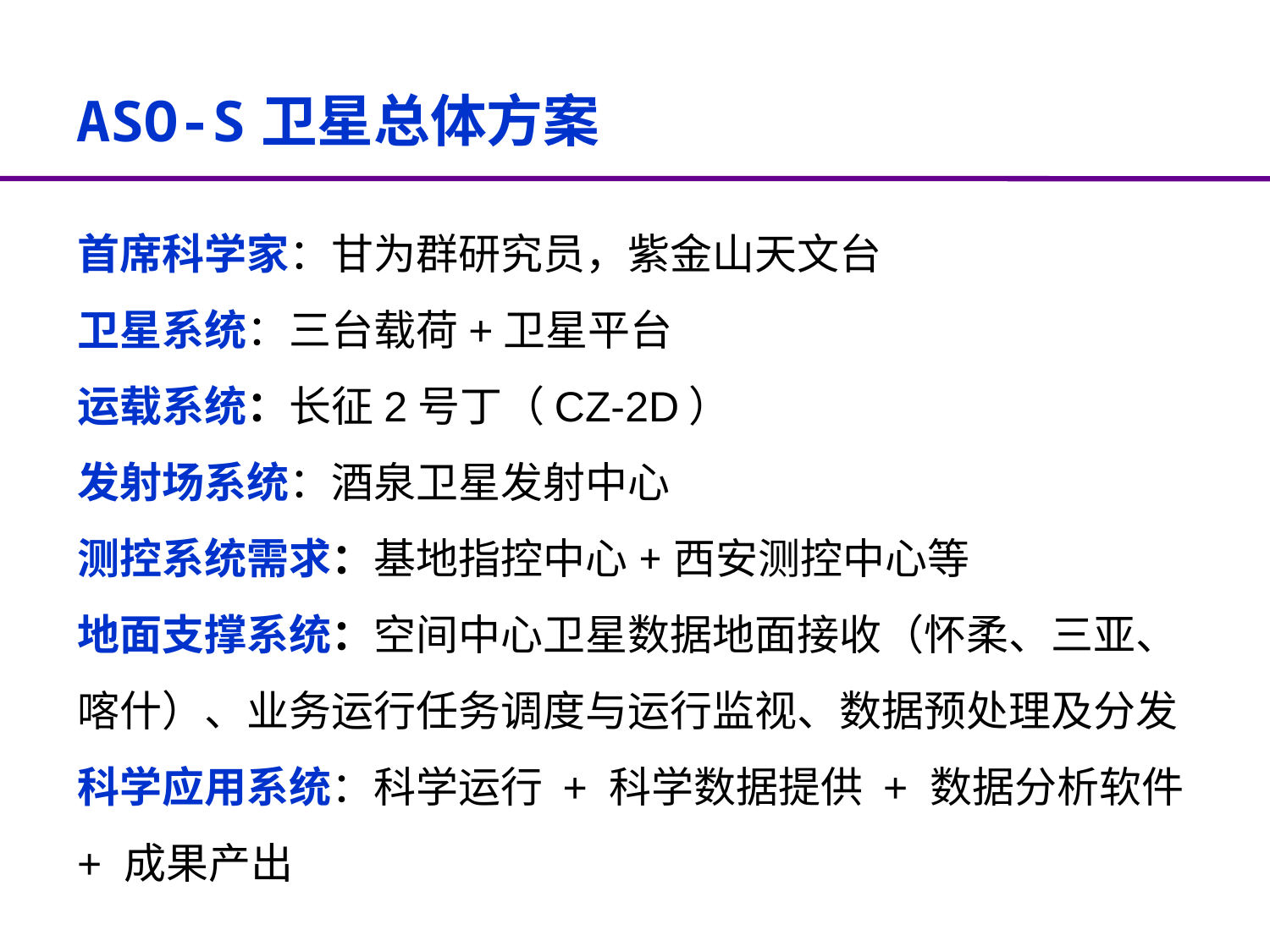

# ASO-S卫星总体方案
首席科学家：甘为群研究员，紫金山天文台
卫星系统：三台载荷+卫星平台
运载系统：长征2号丁（CZ-2D）
发射场系统：酒泉卫星发射中心
测控系统需求：基地指控中心+西安测控中心等
地面支撑系统：空间中心卫星数据地面接收（怀柔、三亚、喀什）、业务运行任务调度与运行监视、数据预处理及分发
科学应用系统：科学运行 + 科学数据提供 + 数据分析软件 + 成果产出